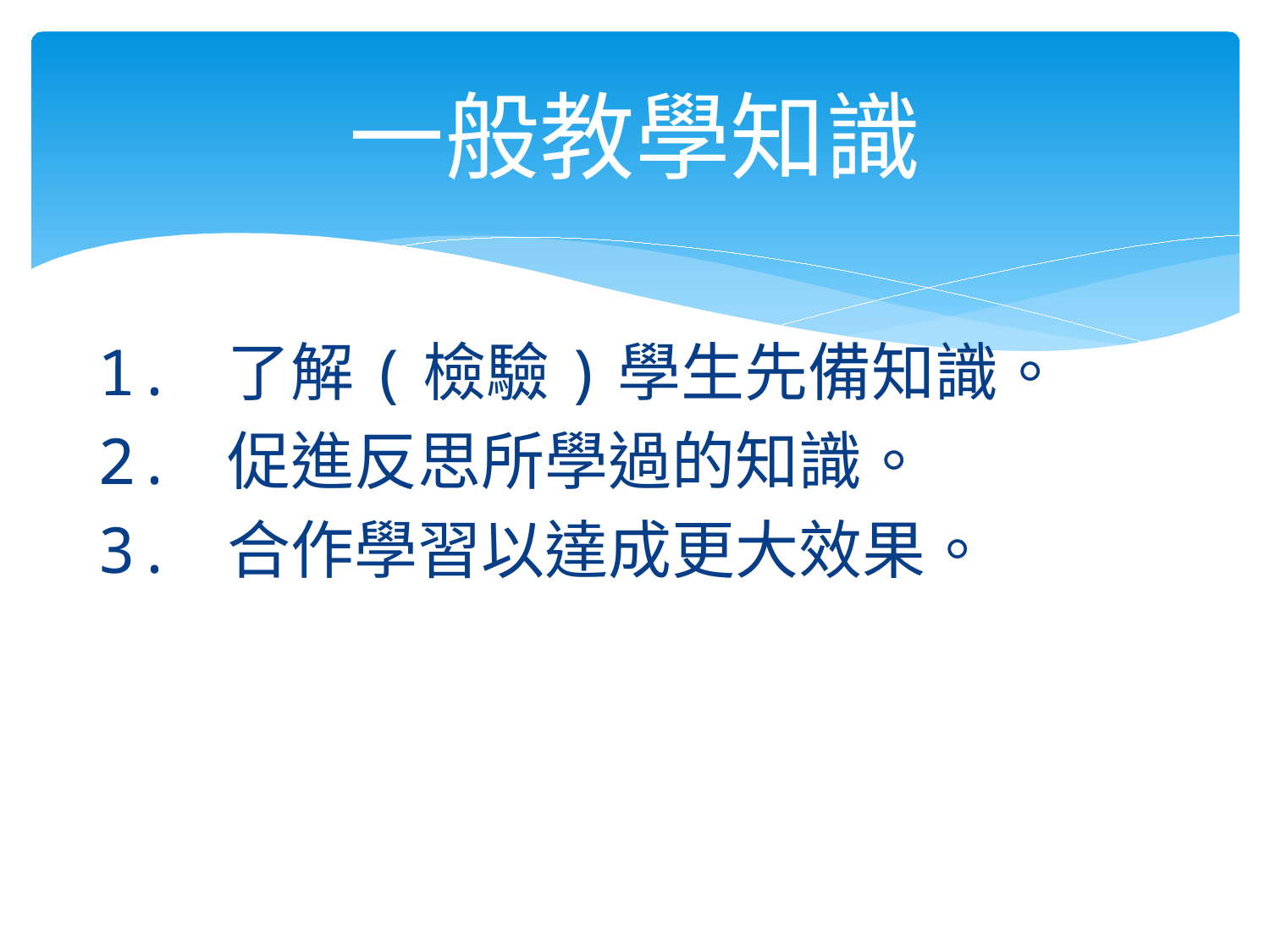

# 一般教學知識
1. 了解(檢驗)學生先備知識。
2. 促進反思所學過的知識。
3. 合作學習以達成更大效果。